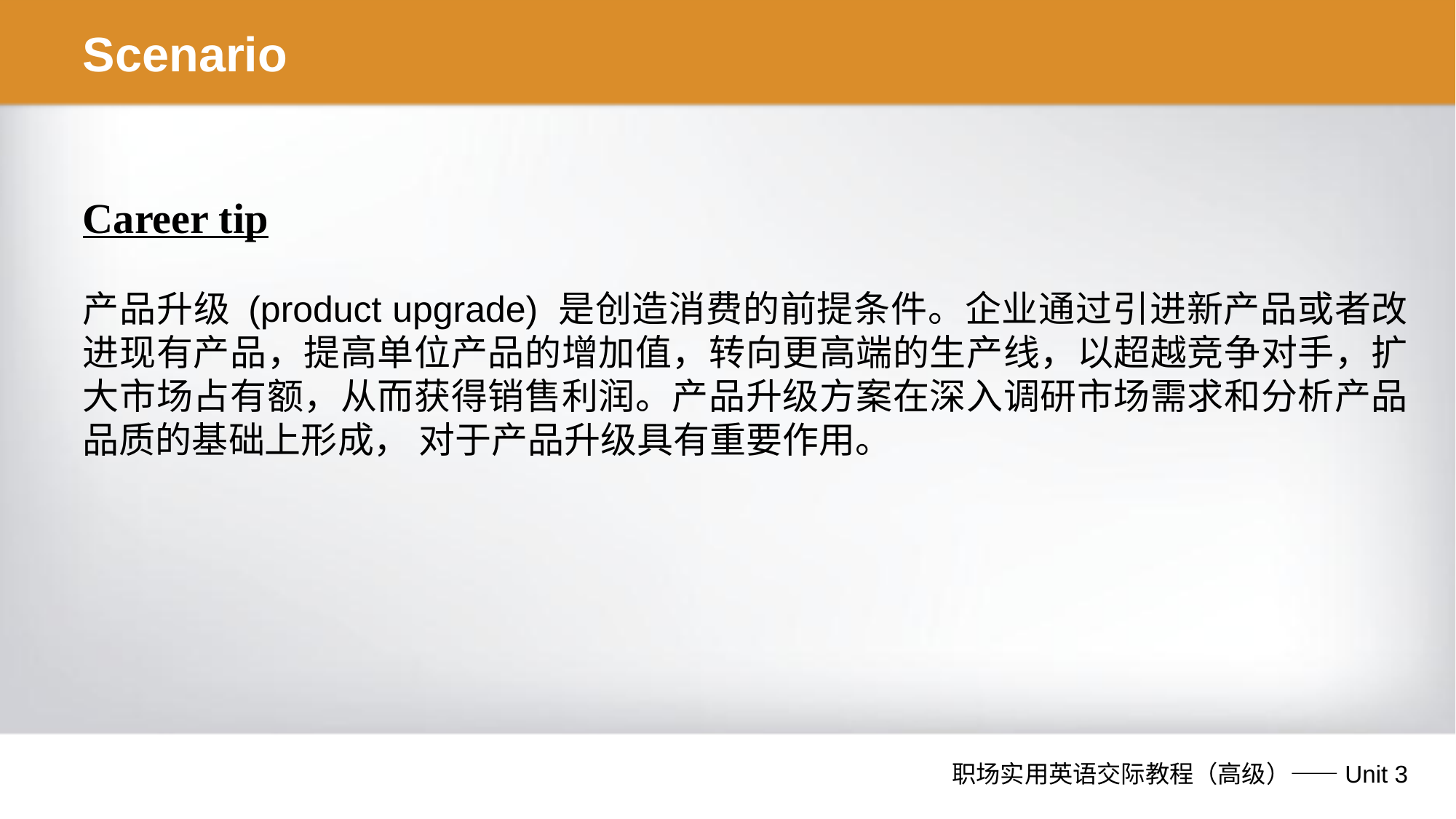

Scenario
Career tip

产品升级 (product upgrade) 是创造消费的前提条件。企业通过引进新产品或者改进现有产品，提高单位产品的增加值，转向更高端的生产线，以超越竞争对手，扩大市场占有额，从而获得销售利润。产品升级方案在深入调研市场需求和分析产品品质的基础上形成， 对于产品升级具有重要作用。
职场实用英语交际教程（高级）——Unit 3